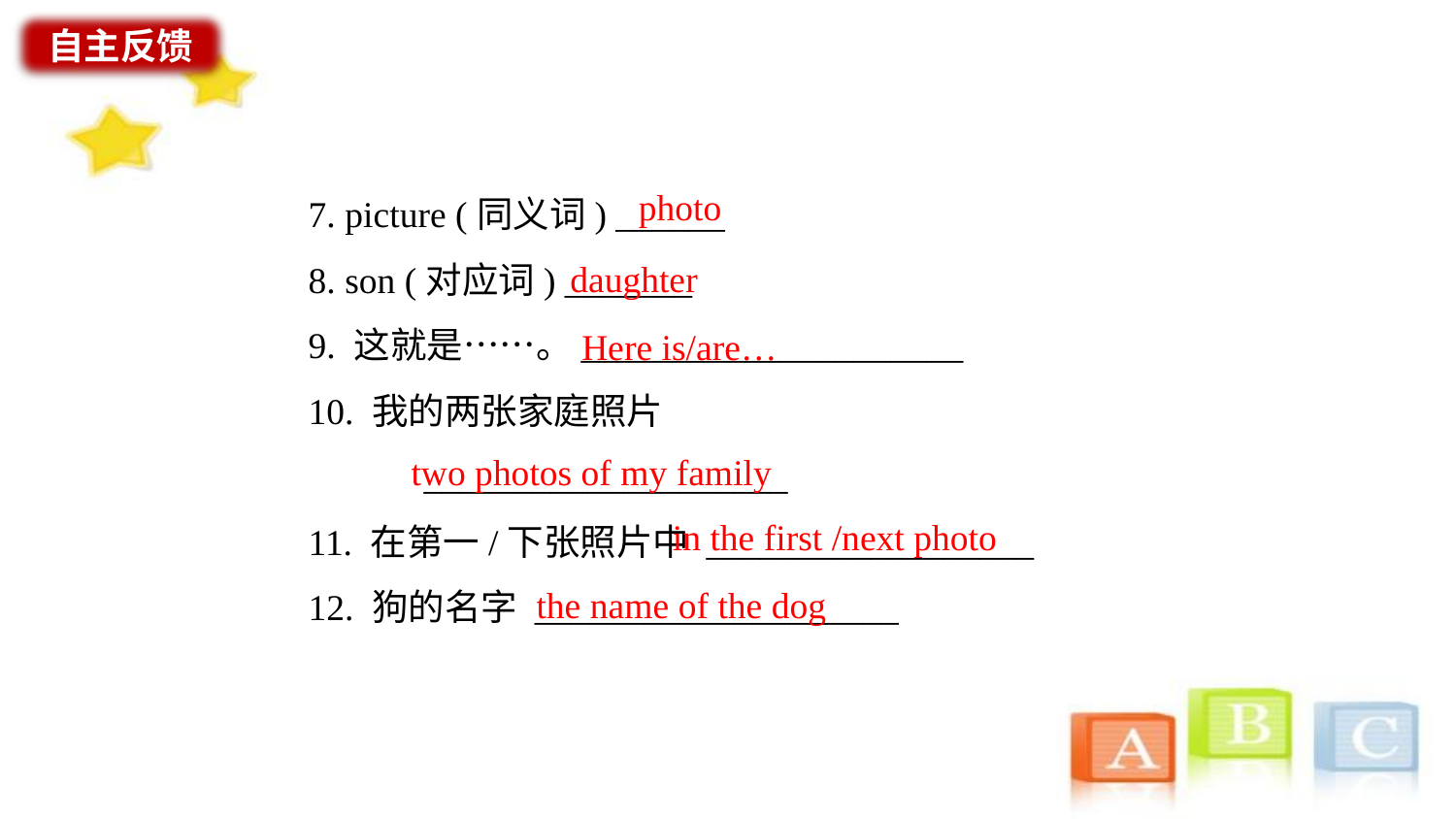

自主反馈
photo
7. picture (同义词) ______
8. son (对应词) _______
9. 这就是……。_____________________
10. 我的两张家庭照片
       ____________________
11. 在第一/下张照片中 __________________
12. 狗的名字 ____________________
daughter
Here is/are…
two photos of my family
in the first /next photo
the name of the dog